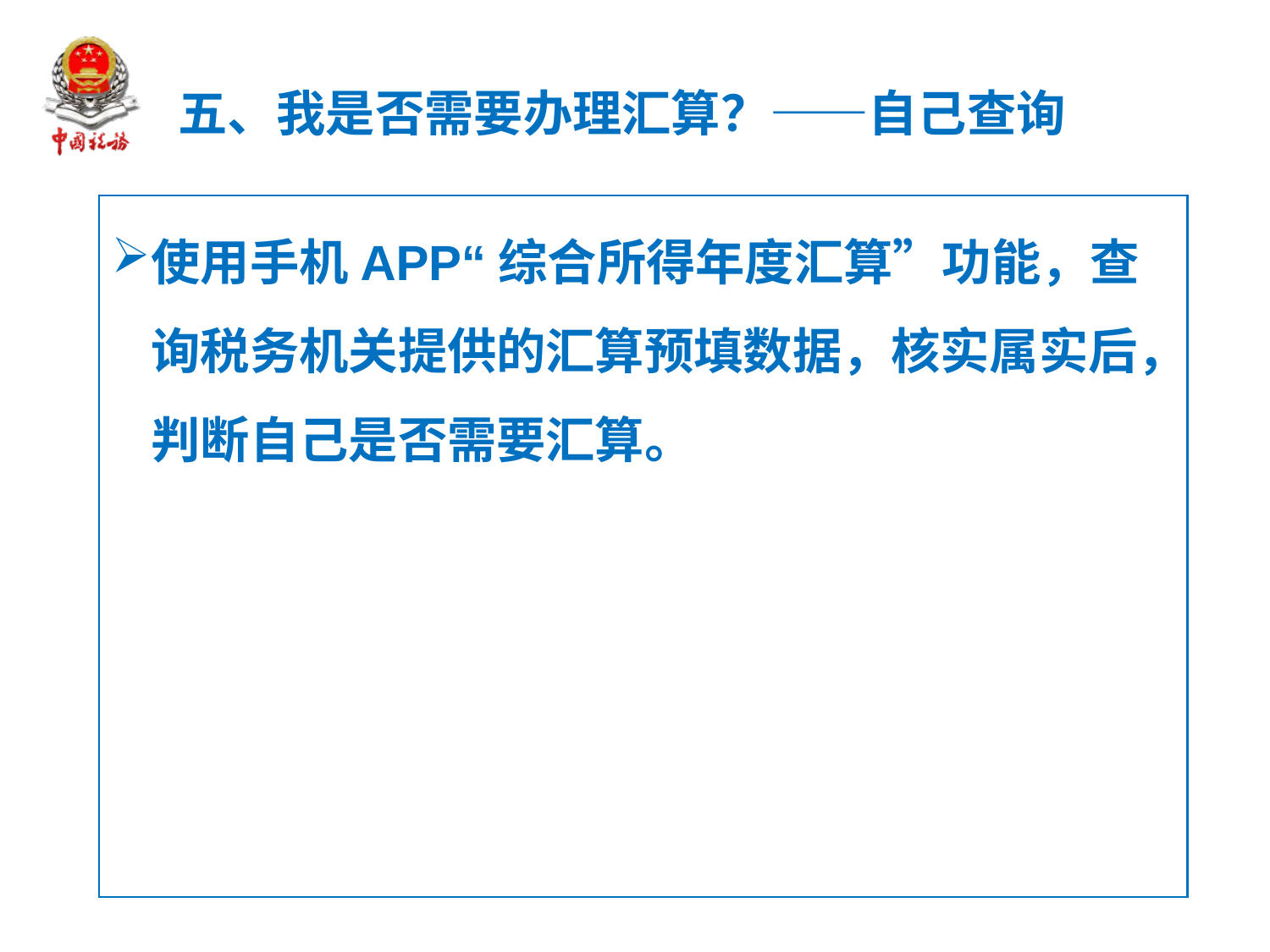

五、我是否需要办理汇算？——自己查询

使用手机APP“综合所得年度汇算”功能，查询税务机关提供的汇算预填数据，核实属实后，判断自己是否需要汇算。